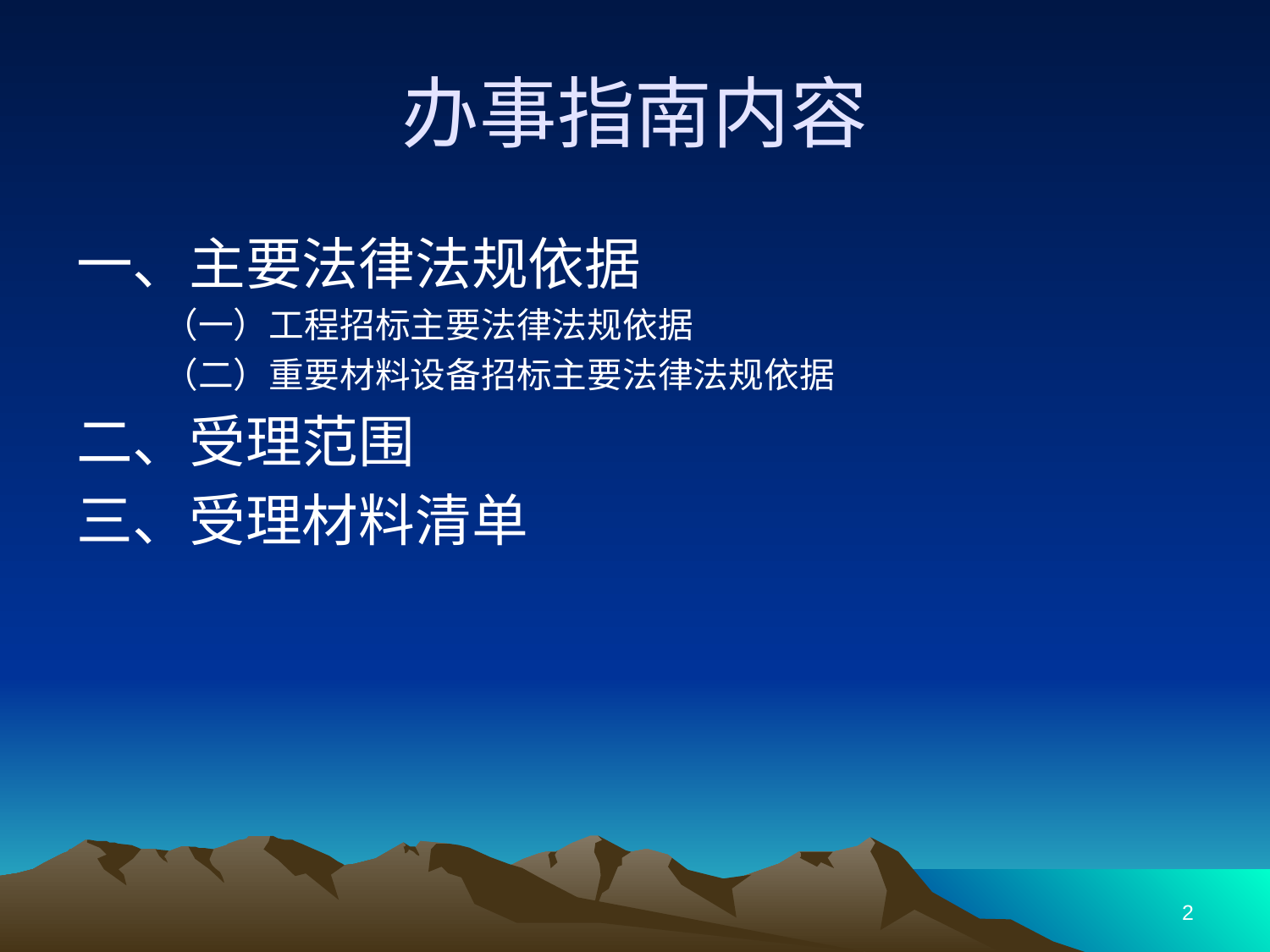

# 办事指南内容
一、主要法律法规依据
          （一）工程招标主要法律法规依据
          （二）重要材料设备招标主要法律法规依据
二、受理范围
三、受理材料清单
2